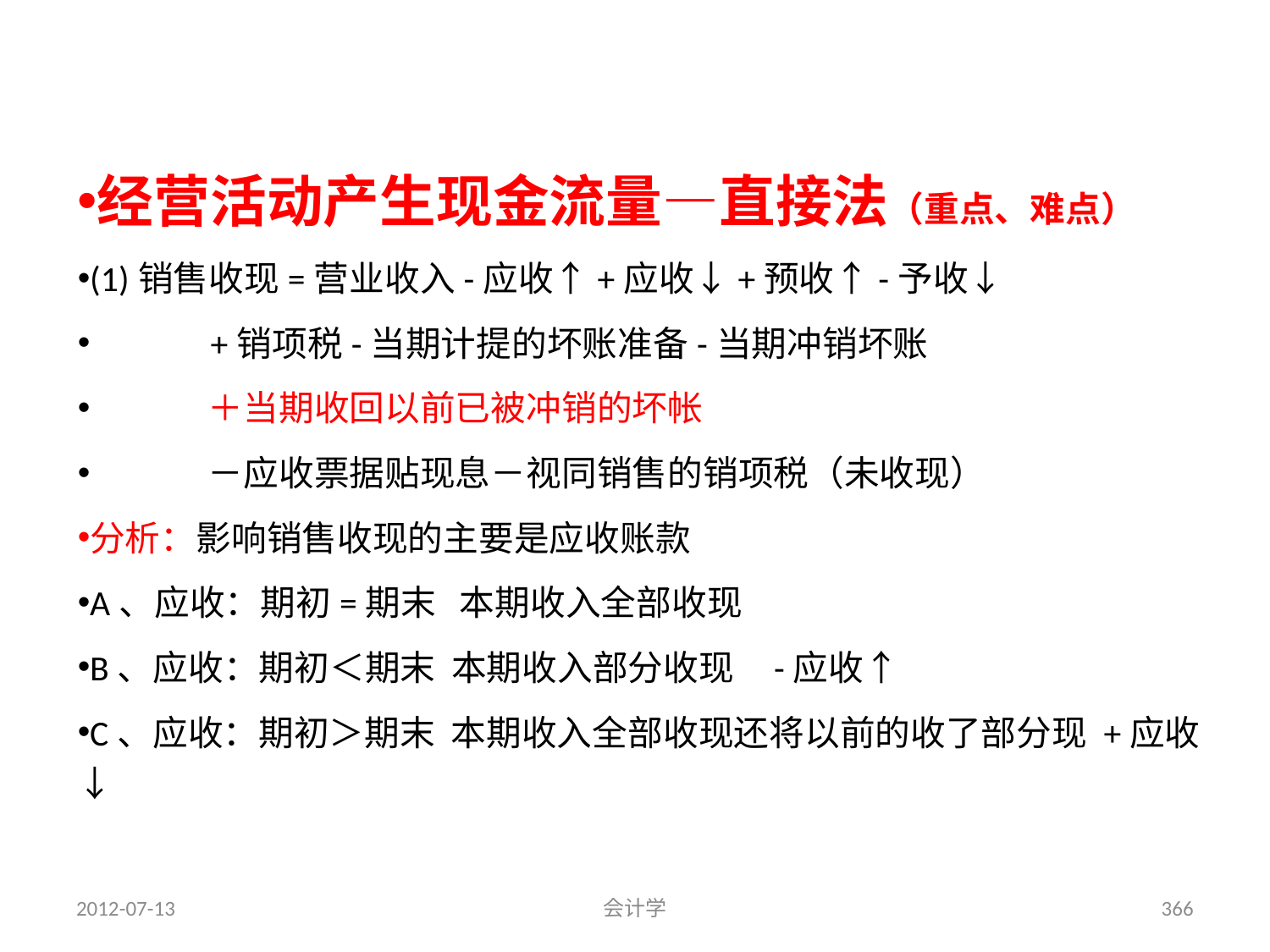

# 主表的编制
经营活动产生现金流量—直接法（重点、难点）
(1)销售收现=营业收入-应收↑+应收↓+预收↑-予收↓
               +销项税-当期计提的坏账准备-当期冲销坏账
              ＋当期收回以前已被冲销的坏帐
              －应收票据贴现息－视同销售的销项税（未收现）
分析：影响销售收现的主要是应收账款
A、应收：期初=期末   本期收入全部收现
B、应收：期初＜期末  本期收入部分收现    -应收↑
C、应收：期初＞期末  本期收入全部收现还将以前的收了部分现 +应收↓

2012-07-13
会计学
366